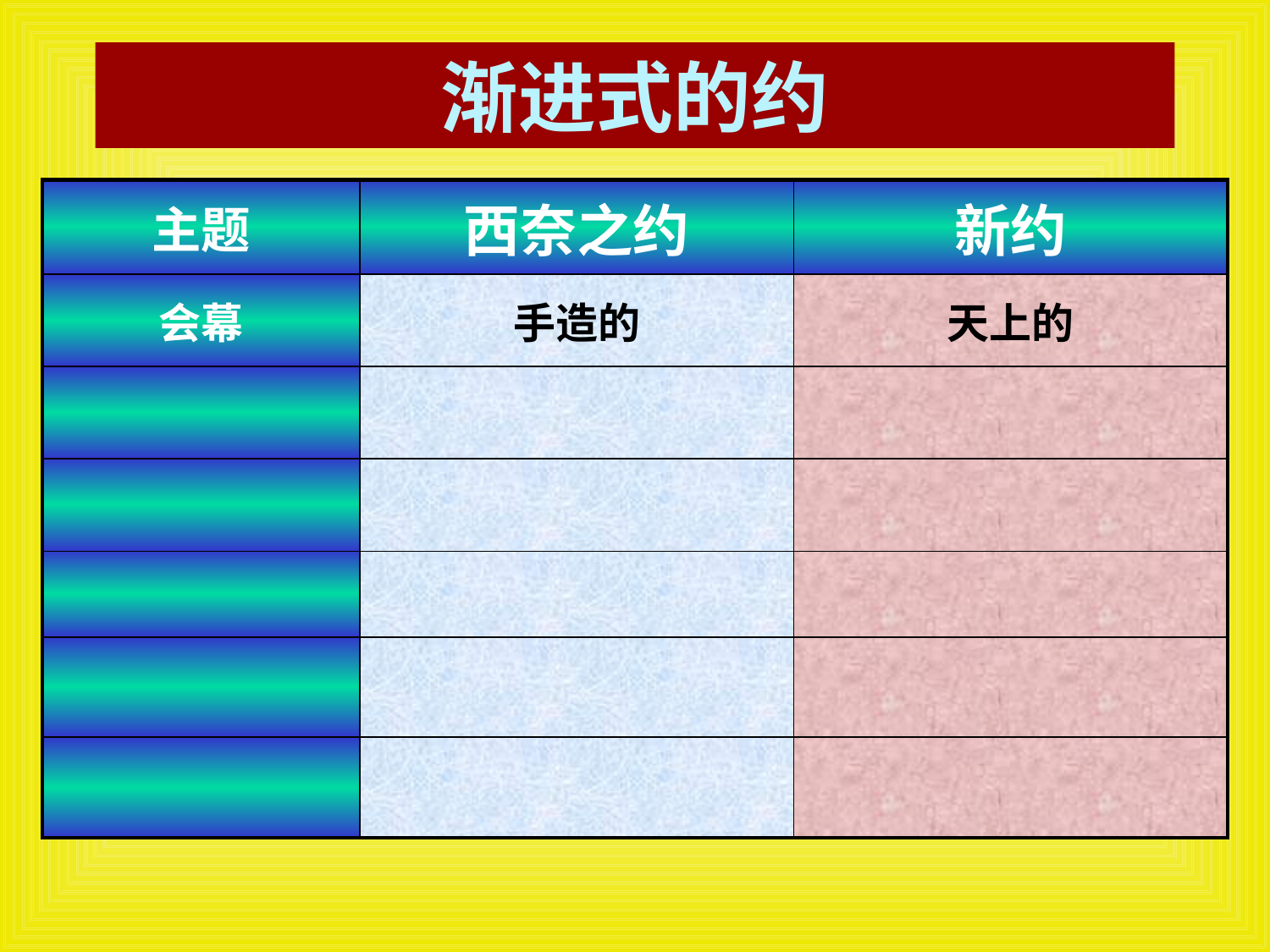

# 渐进式的约
| 主题 | 西奈之约 | 新约 |
| --- | --- | --- |
| 会幕 | 手造的 | 天上的 |
|  |  |  |
|  |  |  |
|  |  |  |
|  |  |  |
|  |  |  |